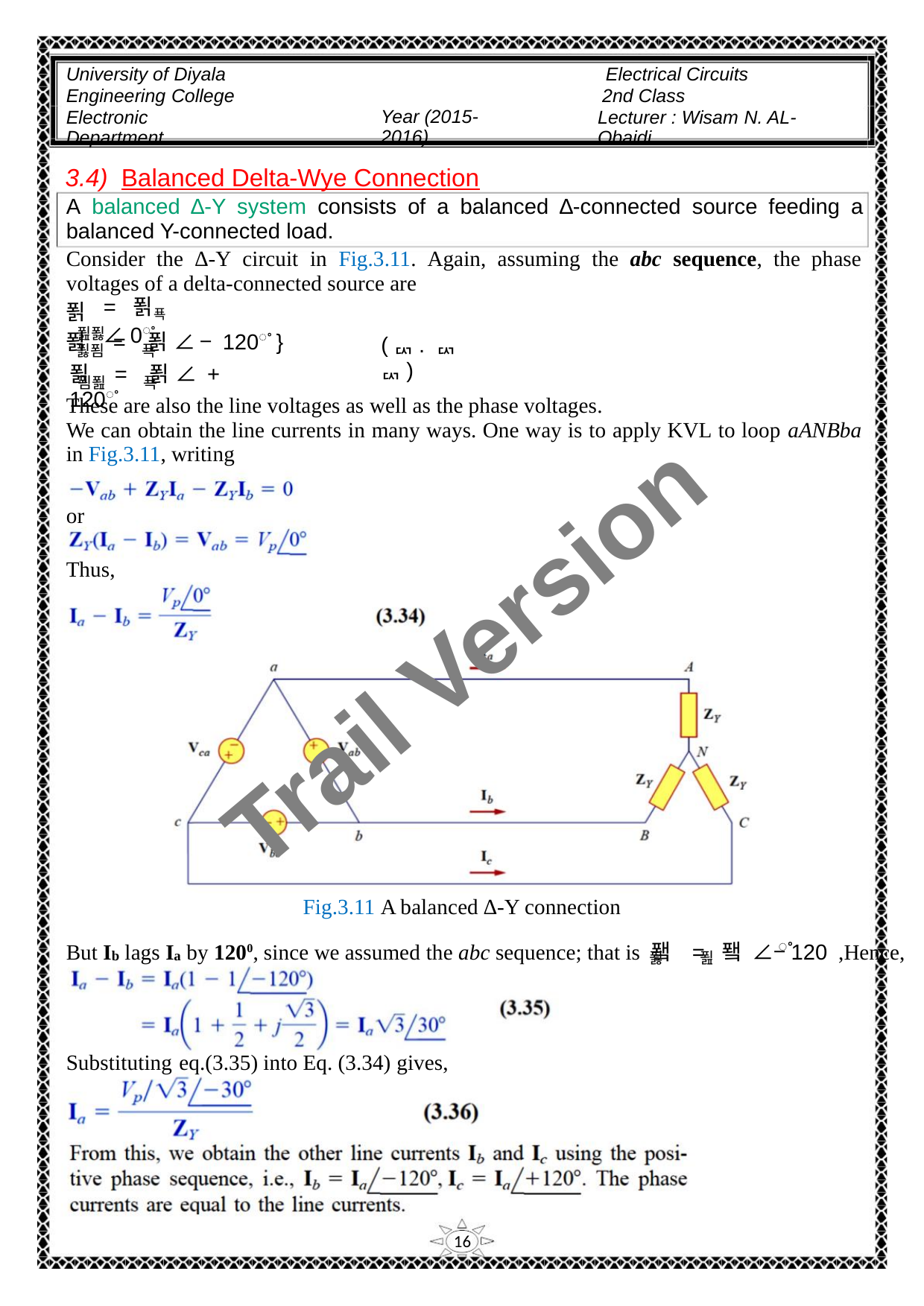

University of Diyala
Engineering College
Electronic Department
Electrical Circuits
2nd Class
Lecturer : Wisam N. AL-Obaidi
Year (2015-2016)
3.4) Balanced Delta-Wye Connection
A balanced ∆-Y system consists of a balanced ∆-connected source feeding a
balanced Y-connected load.
Consider the ∆-Y circuit in Fig.3.11. Again, assuming the abc sequence, the phase
voltages of a delta-connected source are
= 푉푝∠0ꢀ
푉
푎푏
푉 = 푉 ∠ − 120ꢀ }
(ퟑ. ퟑퟑ)
푏푐
푝
푉 = 푉 ∠ + 120ꢀ
푐푎
푝
These are also the line voltages as well as the phase voltages.
We can obtain the line currents in many ways. One way is to apply KVL to loop aANBba
in Fig.3.11, writing
or
Thus,
Trail Version
Trail Version
Trail Version
Trail Version
Trail Version
Trail Version
Trail Version
Trail Version
Trail Version
Trail Version
Trail Version
Trail Version
Trail Version
Fig.3.11 A balanced ∆-Y connection
ꢀ
But I lags I by 1200, since we assumed the abc sequence; that is 퐼 = 퐼 ∠−120 ,Hence,
b
a
푏
푎
Substituting eq.(3.35) into Eq. (3.34) gives,
16